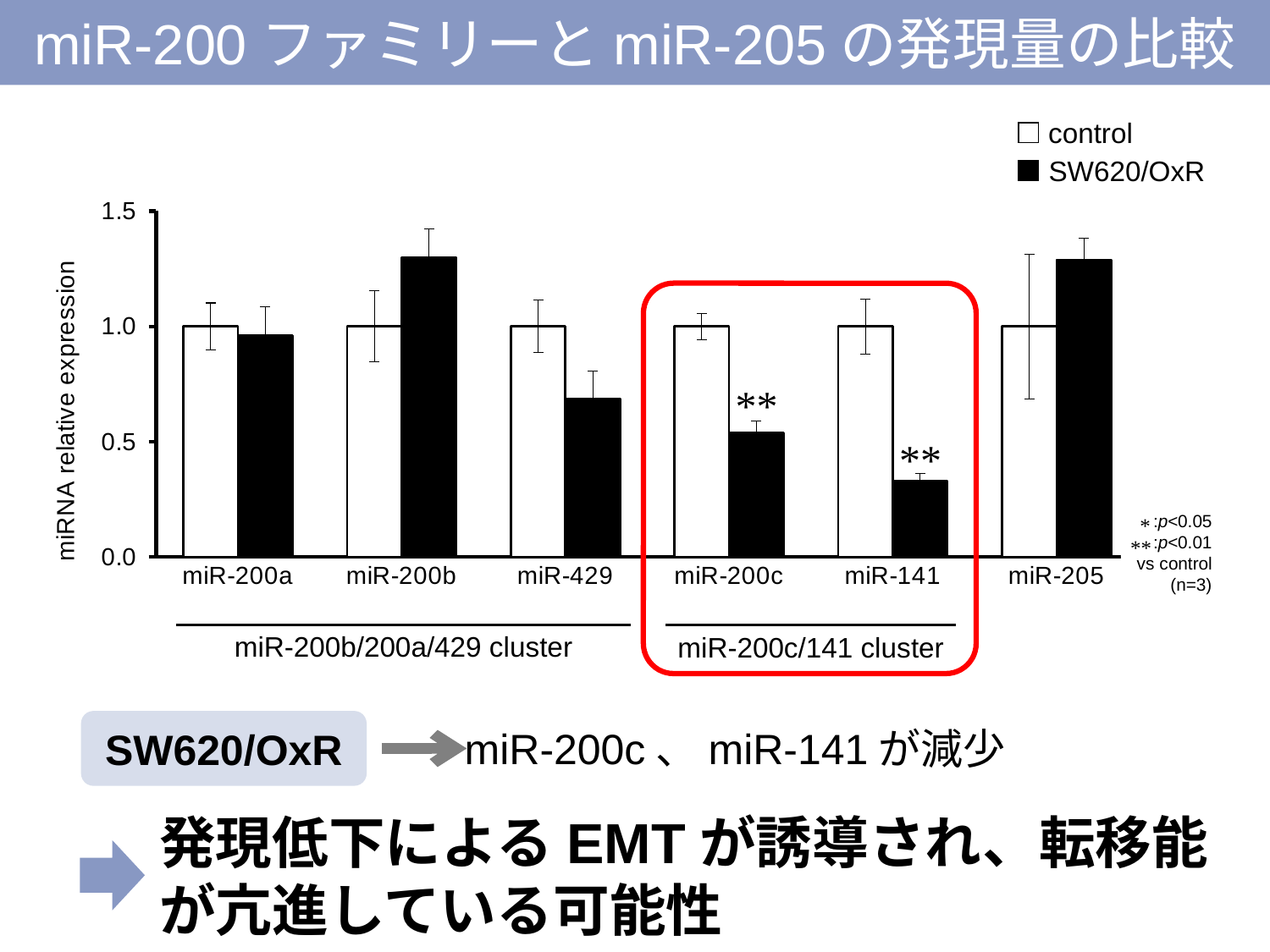

miR-200ファミリーとmiR-205の発現量の比較
control

SW620/OxR

### Chart

| Category |  |  |
|---|---|---|
| miR-200a | 1.0 | 0.961054110256161 |
| miR-200b | 1.0 | 1.299654510121693 |
| miR-429 | 1.0 | 0.6870518401434 |
| miR-200c | 1.0 | 0.539566365570837 |
| miR-141 | 1.0 | 0.328447968145523 |
| miR-205 | 1.0 | 1.288386392297455 |
**
**
:p<0.05
:p<0.01
vs control
(n=3)
*

**
miR-200b/200a/429 cluster
miR-200c/141 cluster
SW620/OxR
miR-200c、miR-141が減少
発現低下によるEMTが誘導され、転移能が亢進している可能性